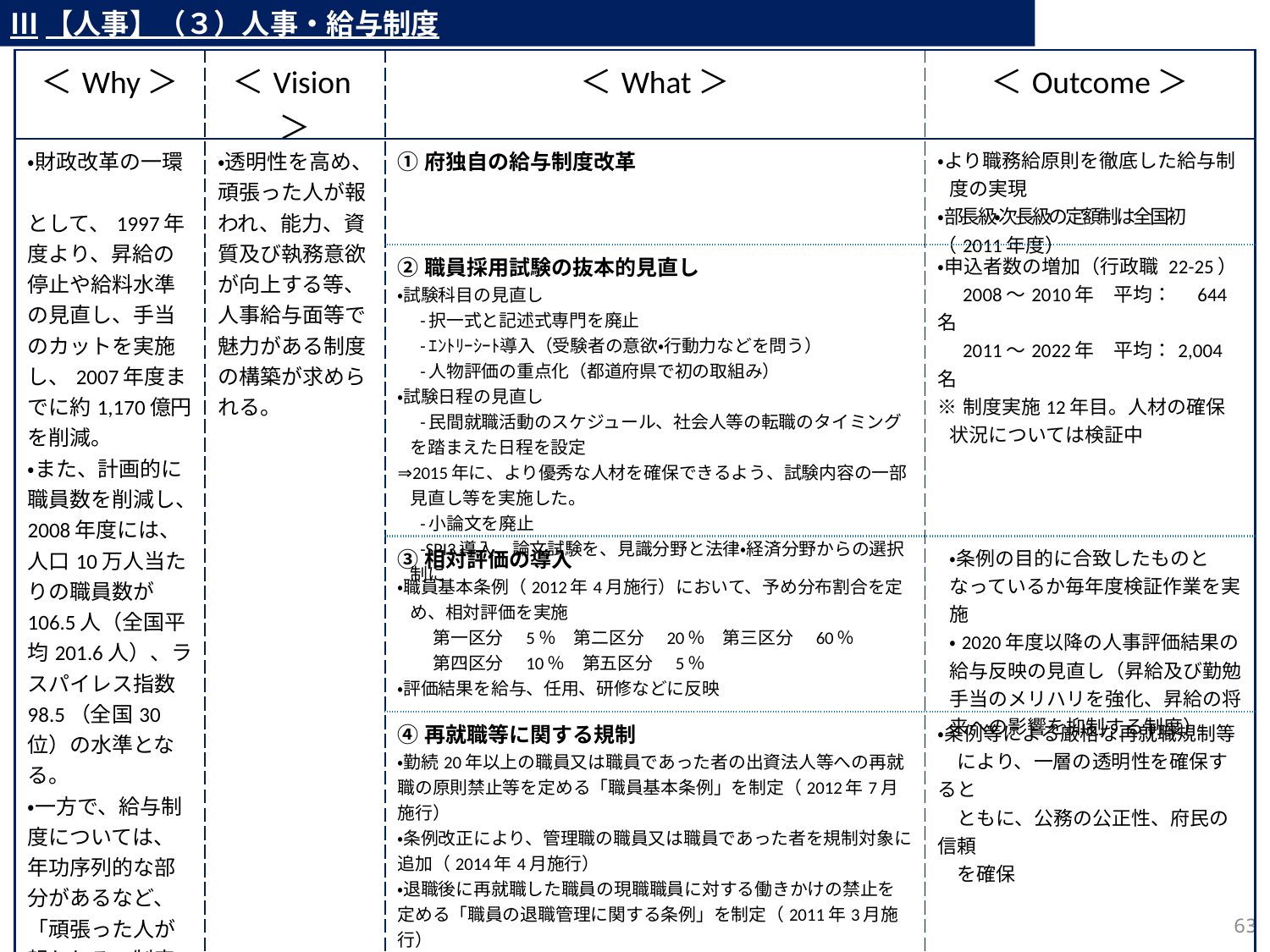

Ⅲ【人事】（３）人事・給与制度
| ＜Why＞ | ＜Vision＞ | ＜What＞ | ＜Outcome＞ |
| --- | --- | --- | --- |
| ・財政改革の一環　 として、1997年度より、昇給の停止や給料水準の見直し、手当のカットを実施し、2007年度までに約1,170億円を削減。 ・また、計画的に職員数を削減し、2008年度には、人口10万人当たりの職員数が106.5人（全国平均201.6人）、ラスパイレス指数98.5（全国30位）の水準となる。 ・一方で、給与制度については、年功序列的な部分があるなど、「頑張った人が報われる」制度とは必ずしもなっていない状況。 ・また、より一層、府民の信頼を得る必要が生じており、人事給与システムの構築が求められている。 | ・透明性を高め、頑張った人が報われ、能力、資質及び執務意欲が向上する等、人事給与面等で魅力がある制度の構築が求められる。 | ①府独自の給与制度改革 | ・より職務給原則を徹底した給与制度の実現 ・部長級・次長級の定額制は全国初 （2011年度） |
|  |  | ②職員採用試験の抜本的見直し ・試験科目の見直し 　-択一式と記述式専門を廃止 　-ｴﾝﾄﾘｰｼｰﾄ導入（受験者の意欲・行動力などを問う） 　-人物評価の重点化（都道府県で初の取組み） ・試験日程の見直し 　-民間就職活動のスケジュール、社会人等の転職のタイミングを踏まえた日程を設定 ⇒2015年に、より優秀な人材を確保できるよう、試験内容の一部見直し等を実施した。 　-小論文を廃止 　-SPI3導入、論文試験を、見識分野と法律・経済分野からの選択制に | ・申込者数の増加（行政職 22-25） 　2008～2010年　平均：　644名 　2011～2022年　平均：2,004名 ※制度実施12年目。人材の確保状況については検証中 |
|  |  | ③相対評価の導入 ・職員基本条例（2012年4月施行）において、予め分布割合を定め、相対評価を実施 第一区分　5％　第二区分　20％　第三区分　60％ 第四区分　10％　第五区分　5％ ・評価結果を給与、任用、研修などに反映 | ・条例の目的に合致したものとなっているか毎年度検証作業を実施 ・2020年度以降の人事評価結果の給与反映の見直し（昇給及び勤勉手当のメリハリを強化、昇給の将来への影響を抑制する制度） |
|  |  | ④再就職等に関する規制 ・勤続20年以上の職員又は職員であった者の出資法人等への再就職の原則禁止等を定める「職員基本条例」を制定（2012年7月施行） ・条例改正により、管理職の職員又は職員であった者を規制対象に追加（2014年4月施行） ・退職後に再就職した職員の現職職員に対する働きかけの禁止を定める「職員の退職管理に関する条例」を制定（2011年3月施行） ・地方公務員法の改正により、働きかけの禁止の根拠規定が条例から法及び条例に変更（2016年4月施行） | ・条例等による厳格な再就職規制等 　により、一層の透明性を確保すると　 　ともに、公務の公正性、府民の信頼 　を確保 |
|  |  | ⑤政治規制等３条例の制定 ・政治的中立性を確保するための組織的活動の制限に関する条例 ・労使関係における職員団体等との交渉に関する条例 ・職員の政治的行為の制限に関する条例 | ・2014年4月施行。条例に基づいて 　適正に運用され、透明性がより一層　 　向上。 |
63